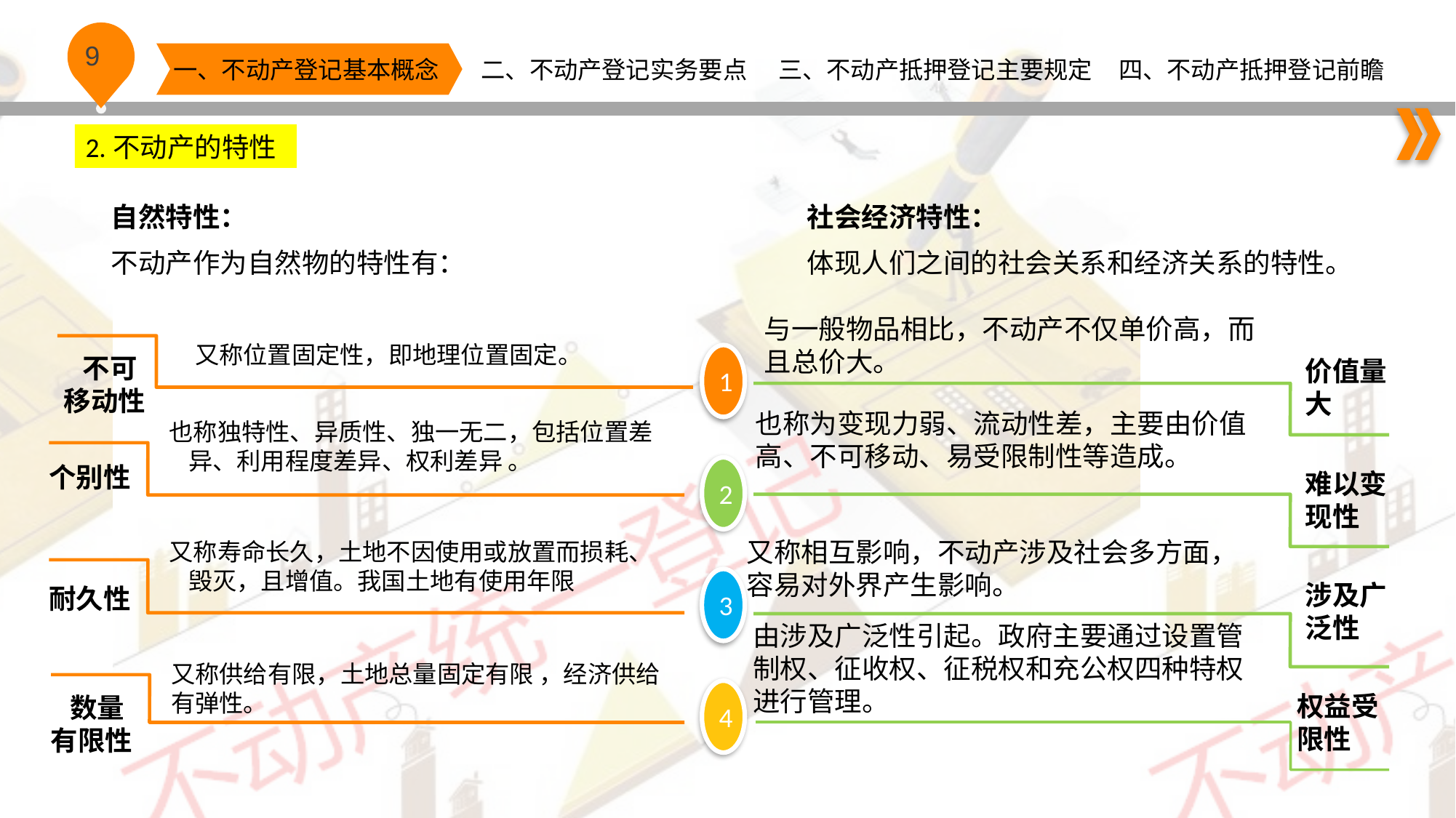

2.不动产的特性
社会经济特性：
体现人们之间的社会关系和经济关系的特性。
自然特性：
不动产作为自然物的特性有：
与一般物品相比，不动产不仅单价高，而且总价大。

又称位置固定性，即地理位置固定。
1
价值量大
  不可    移动性

也称为变现力弱、流动性差，主要由价值高、不可移动、易受限制性等造成。
也称独特性、异质性、独一无二，包括位置差异、利用程度差异、权利差异 。

2
个别性
难以变现性

又称相互影响，不动产涉及社会多方面，容易对外界产生影响。
又称寿命长久，土地不因使用或放置而损耗、毁灭，且增值。我国土地有使用年限

3
涉及广泛性
耐久性
由涉及广泛性引起。政府主要通过设置管制权、征收权、征税权和充公权四种特权进行管理。

又称供给有限，土地总量固定有限 ，经济供给有弹性。

4
权益受限性
  数量
有限性